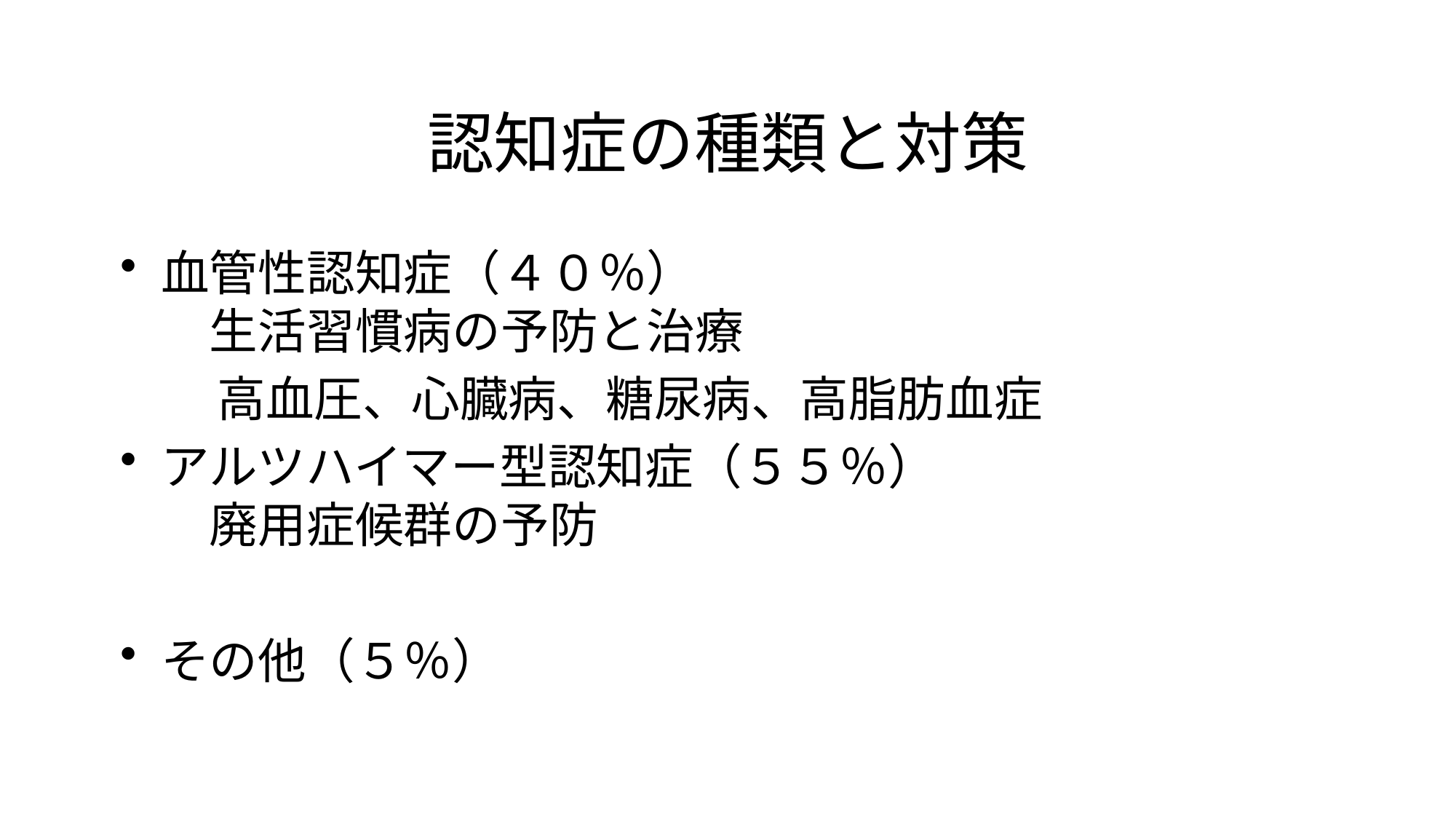

# 認知症の種類と対策
血管性認知症（４０％）
　生活習慣病の予防と治療
　　高血圧、心臓病、糖尿病、高脂肪血症
アルツハイマー型認知症（５５％）
　廃用症候群の予防

その他（５％）